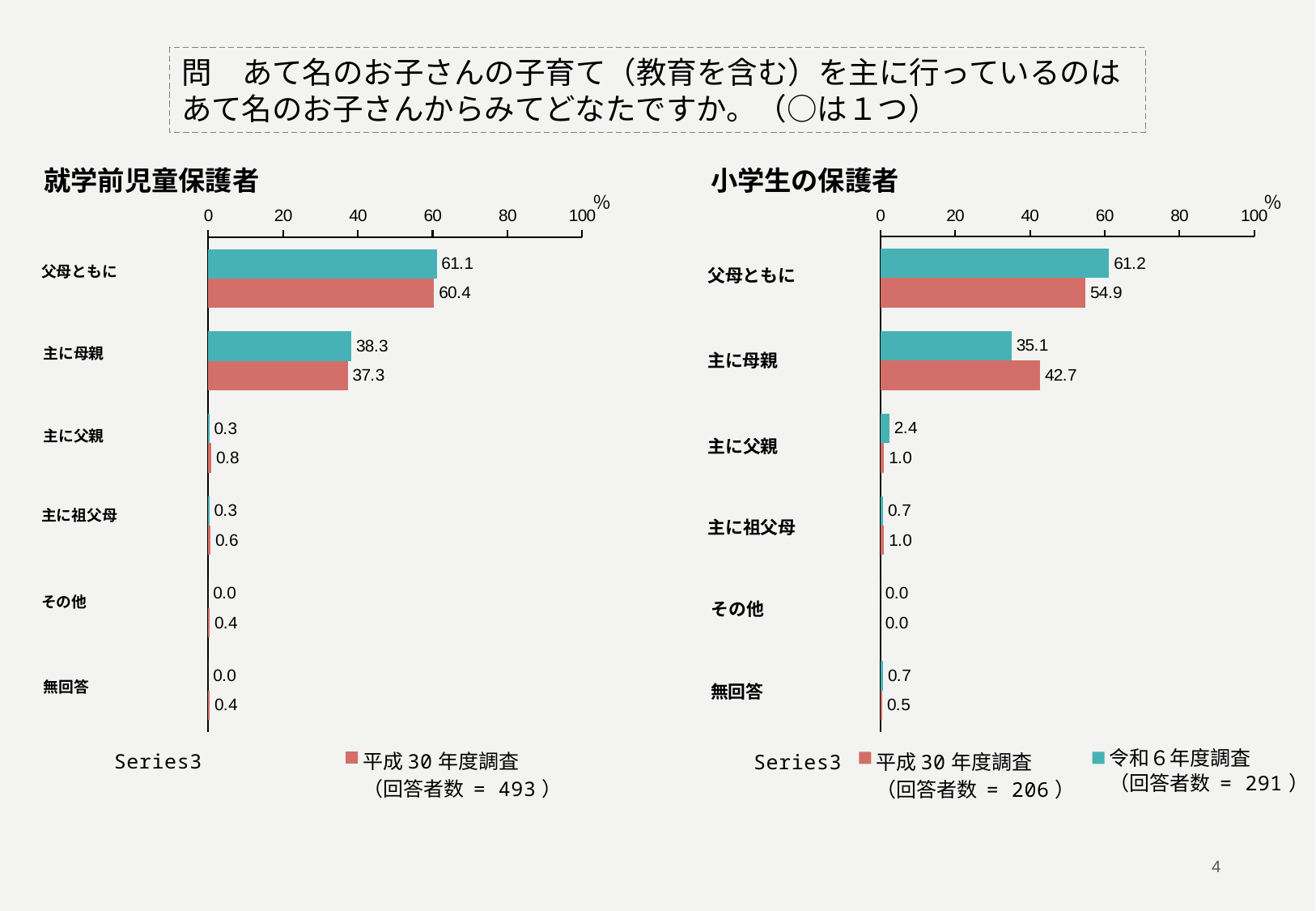

問　あて名のお子さんの子育て（教育を含む）を主に行っているのはあて名のお子さんからみてどなたですか。（○は１つ）
小学生の保護者
就学前児童保護者
％
％

### Chart

| Category | 令和６年度調査
（回答者数 = 334） | 平成30年度調査
（回答者数 = 493） |
|---|---|---|
| 父母ともに | 61.1 | 60.4 |
| 主に母親 | 38.3 | 37.3 |
| 主に父親 | 0.3 | 0.8 |
| 主に祖父母 | 0.3 | 0.6 |
| その他 | 0.0 | 0.4 |
| 無回答 | 0.0 | 0.4 |

### Chart

| Category | 令和６年度調査
（回答者数 = 291） | 平成30年度調査
（回答者数 = 206） |
|---|---|---|
| 父母ともに | 61.2 | 54.85436893203884 |
| 主に母親 | 35.1 | 42.71844660194175 |
| 主に父親 | 2.4 | 0.970873786407767 |
| 主に祖父母 | 0.7 | 0.970873786407767 |
| その他 | 0.0 | 0.0 |
| 無回答 | 0.7 | 0.4854368932038835 |
父母ともに
主に母親
主に父親
主に祖父母
その他
無回答
父母ともに
主に母親
主に父親
主に祖父母
その他
無回答

### Chart

| Category | 令和６年度調査
（回答者数 = 334） | 平成30年度調査
（回答者数 = 493） |  |
|---|---|---|---|
| 三崎地区 | 29.0 | 27.6 | -1.3999999999999986 |
| 南下浦地区 | 40.1 | 42.4 | 2.299999999999997 |
| 初声地区 | 30.2 | 29.6 | -0.5999999999999979 |
| 無回答 | 0.6 | 0.4 | -0.19999999999999996 |

### Chart

| Category | 令和６年度調査
（回答者数 = 291） | 平成30年度調査
（回答者数 = 206） |  |
|---|---|---|---|
| 三崎地区 | 29.2 | 29.12621359223301 | -0.0737864077669883 |
| 南下浦地区 | 41.2 | 42.23300970873787 | 1.0330097087378647 |
| 初声地区 | 29.2 | 28.640776699029125 | -0.5592233009708742 |
| 無回答 | 0.3 | 0.0 | -0.3 |
4